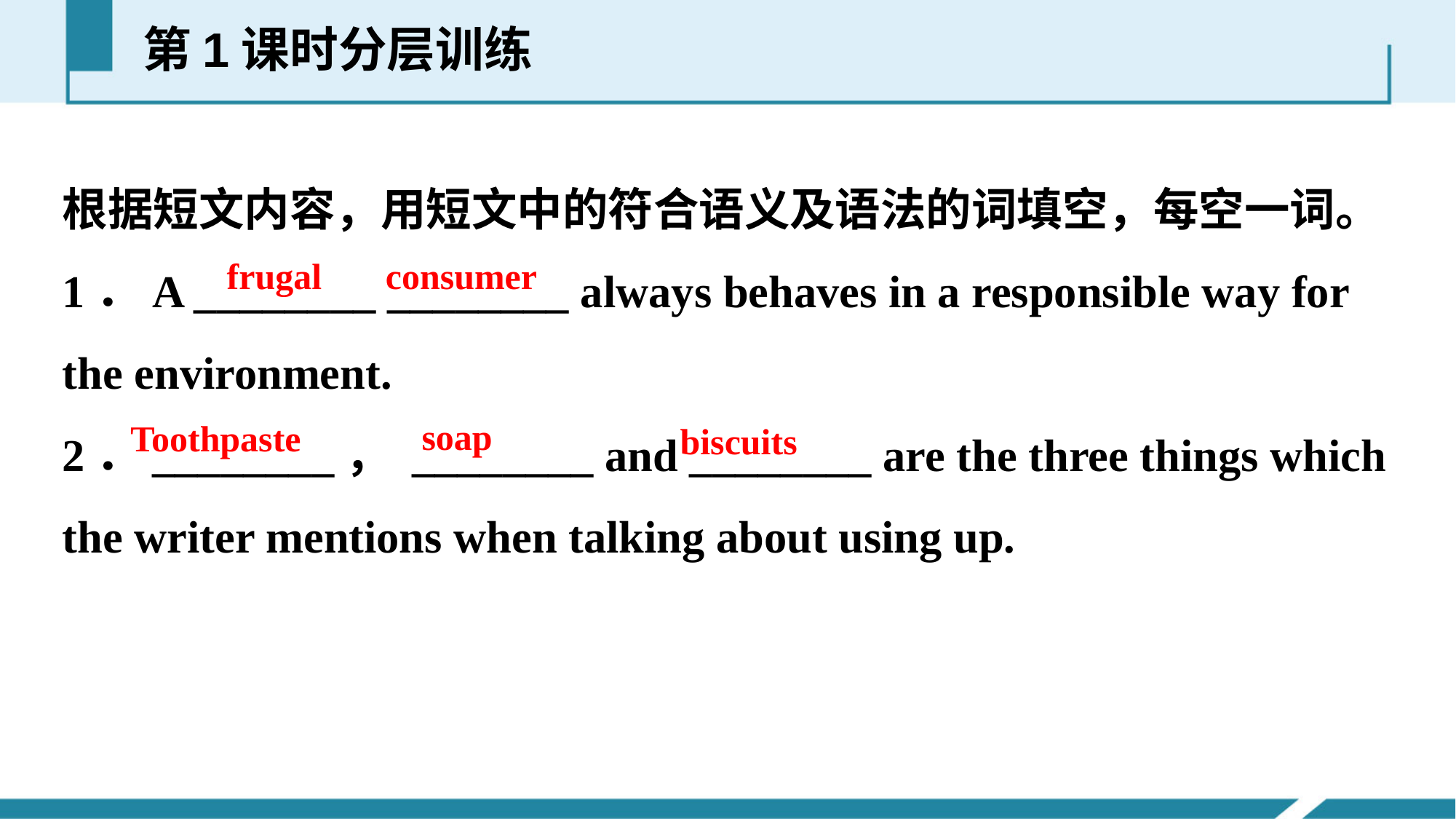

第1课时分层训练
根据短文内容，用短文中的符合语义及语法的词填空，每空一词。
1．A ________ ________ always behaves in a responsible way for the environment.
2．________， ________ and ________ are the three things which the writer mentions when talking about using up.
frugal       consumer
soap
Toothpaste
biscuits